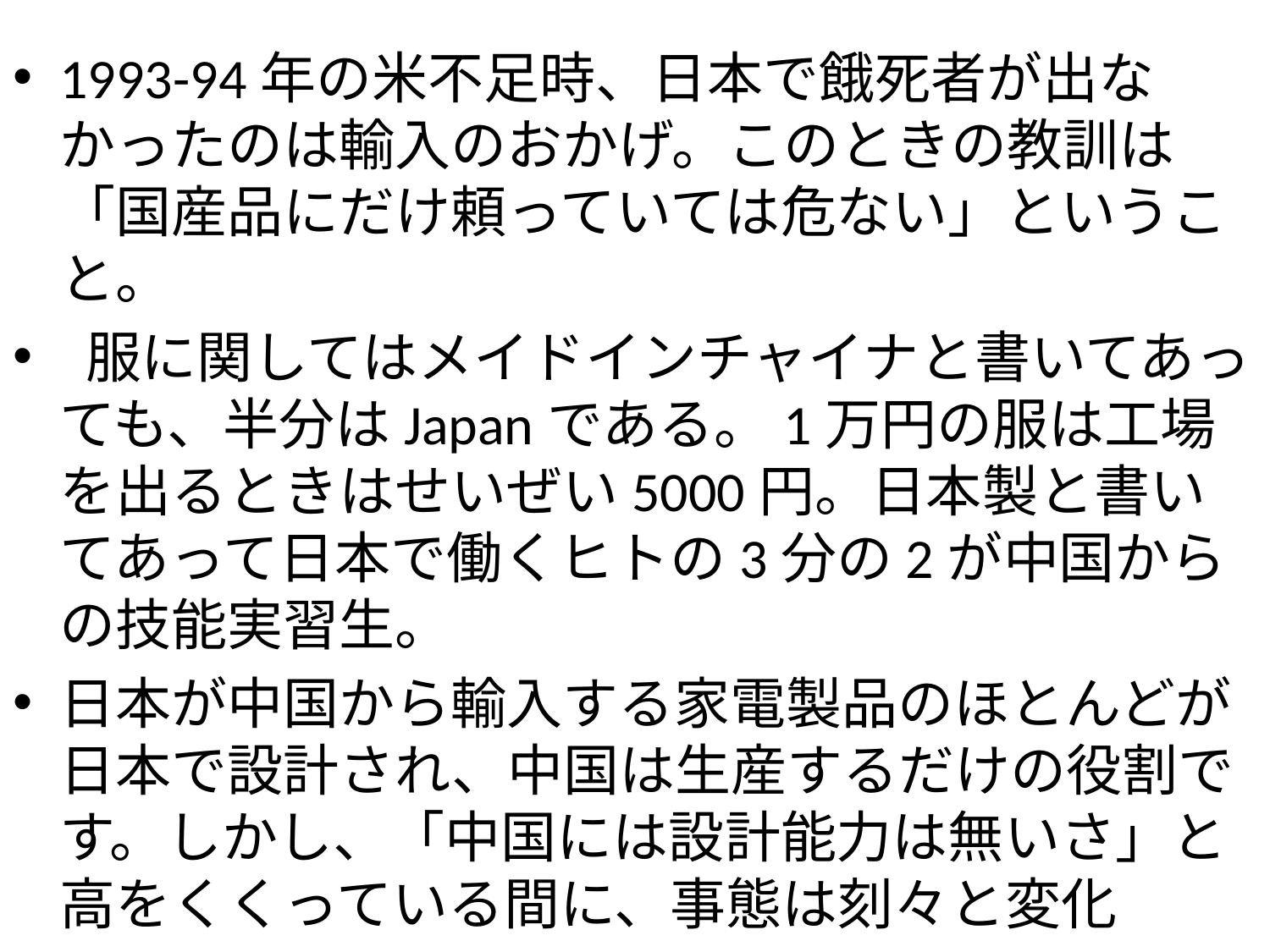

1993-94年の米不足時、日本で餓死者が出なかったのは輸入のおかげ。このときの教訓は「国産品にだけ頼っていては危ない」ということ。
 服に関してはメイドインチャイナと書いてあっても、半分はJapanである。1万円の服は工場を出るときはせいぜい5000円。日本製と書いてあって日本で働くヒトの3分の2が中国からの技能実習生。
日本が中国から輸入する家電製品のほとんどが日本で設計され、中国は生産するだけの役割です。しかし、「中国には設計能力は無いさ」と高をくくっている間に、事態は刻々と変化